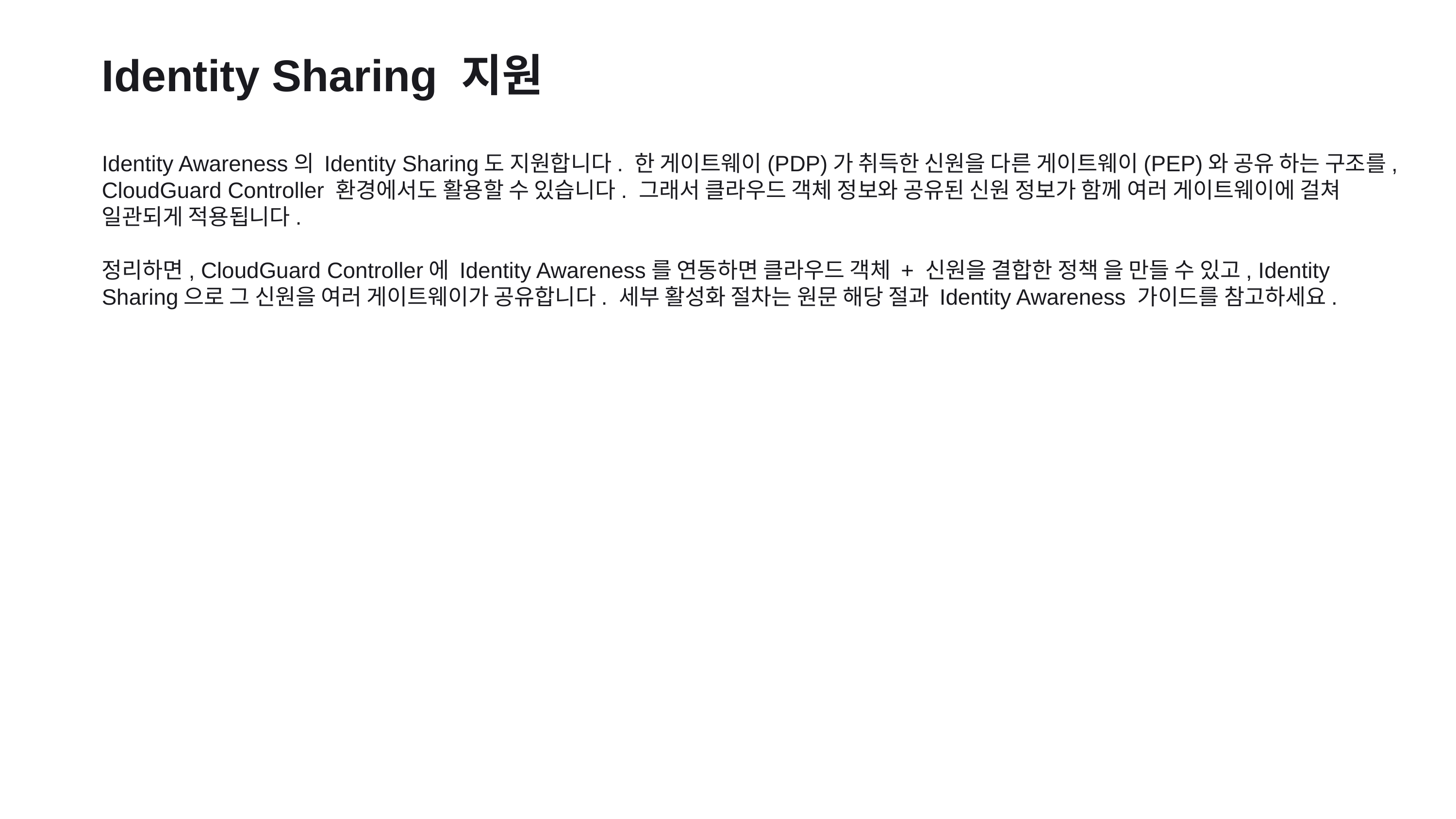

Identity Sharing 지원
Identity Awareness의 Identity Sharing도 지원합니다. 한 게이트웨이(PDP)가 취득한 신원을 다른 게이트웨이(PEP)와 공유 하는 구조를, CloudGuard Controller 환경에서도 활용할 수 있습니다. 그래서 클라우드 객체 정보와 공유된 신원 정보가 함께 여러 게이트웨이에 걸쳐 일관되게 적용됩니다.

정리하면, CloudGuard Controller에 Identity Awareness를 연동하면 클라우드 객체 + 신원을 결합한 정책 을 만들 수 있고, Identity Sharing으로 그 신원을 여러 게이트웨이가 공유합니다. 세부 활성화 절차는 원문 해당 절과 Identity Awareness 가이드를 참고하세요.